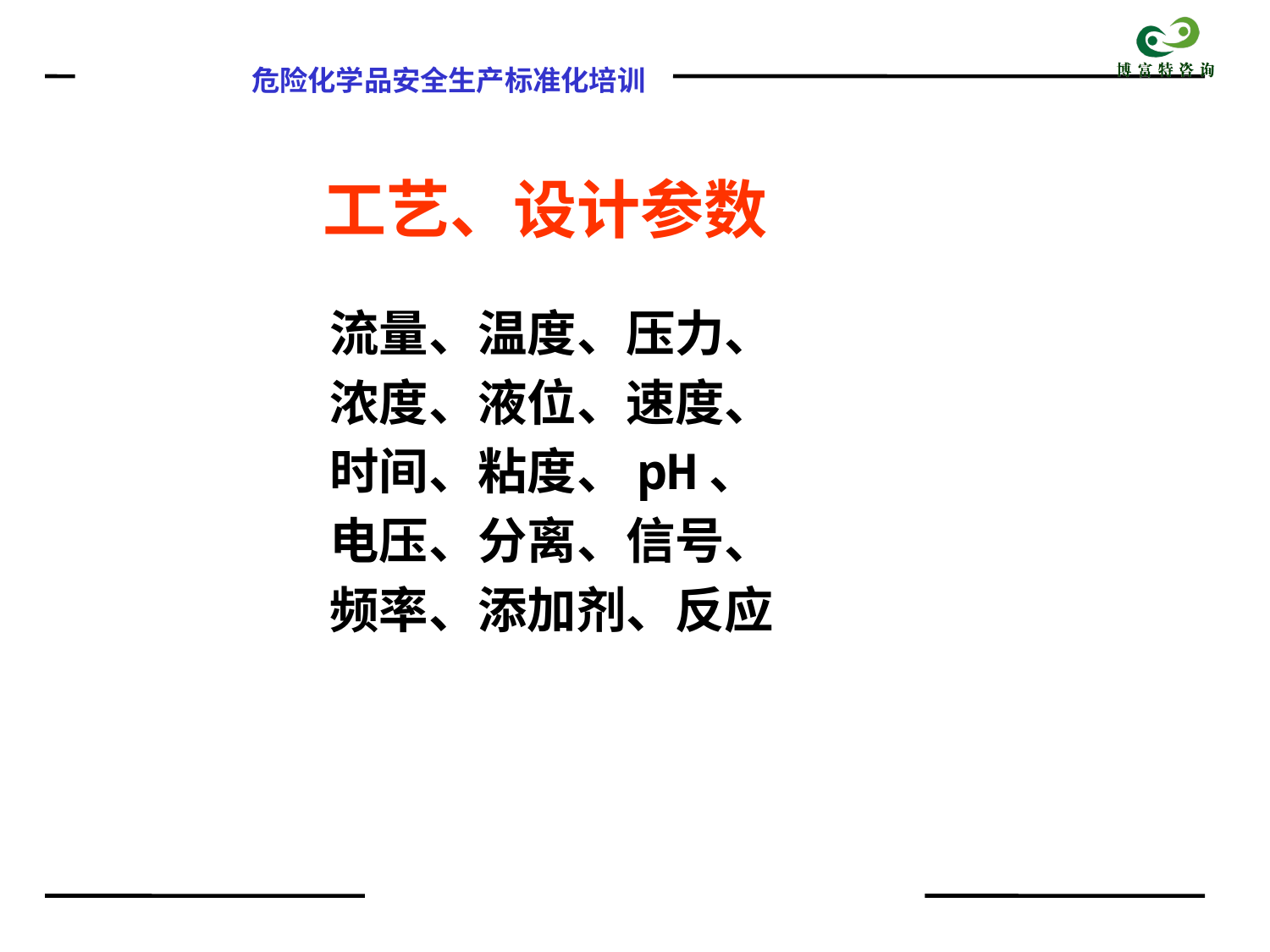

工艺、设计参数
流量、温度、压力、
浓度、液位、速度、
时间、粘度、pH、
电压、分离、信号、
频率、添加剂、反应